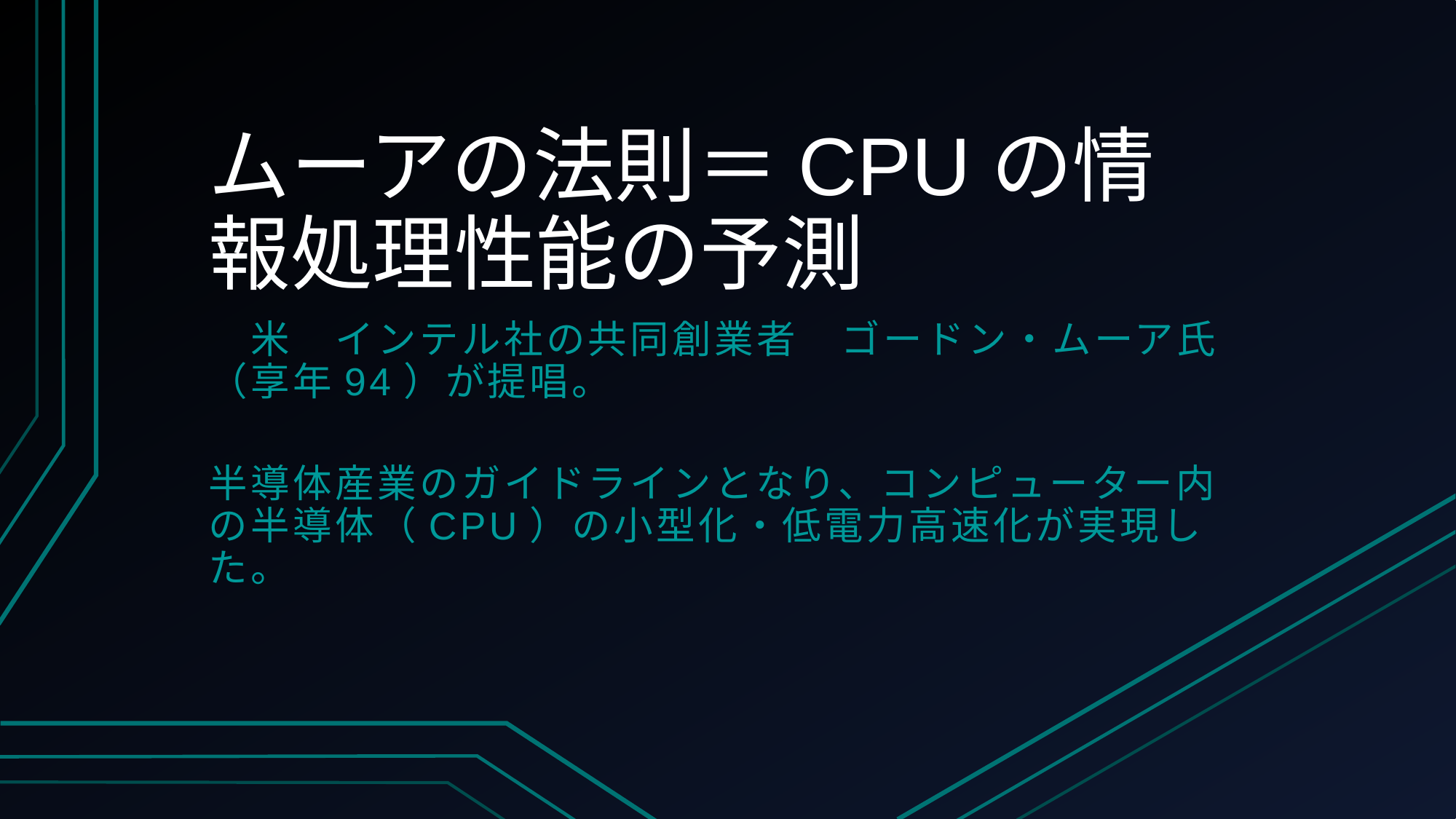

# ムーアの法則＝CPUの情報処理性能の予測
　米　インテル社の共同創業者　ゴードン・ムーア氏（享年94）が提唱。

半導体産業のガイドラインとなり、コンピューター内の半導体（CPU）の小型化・低電力高速化が実現した。